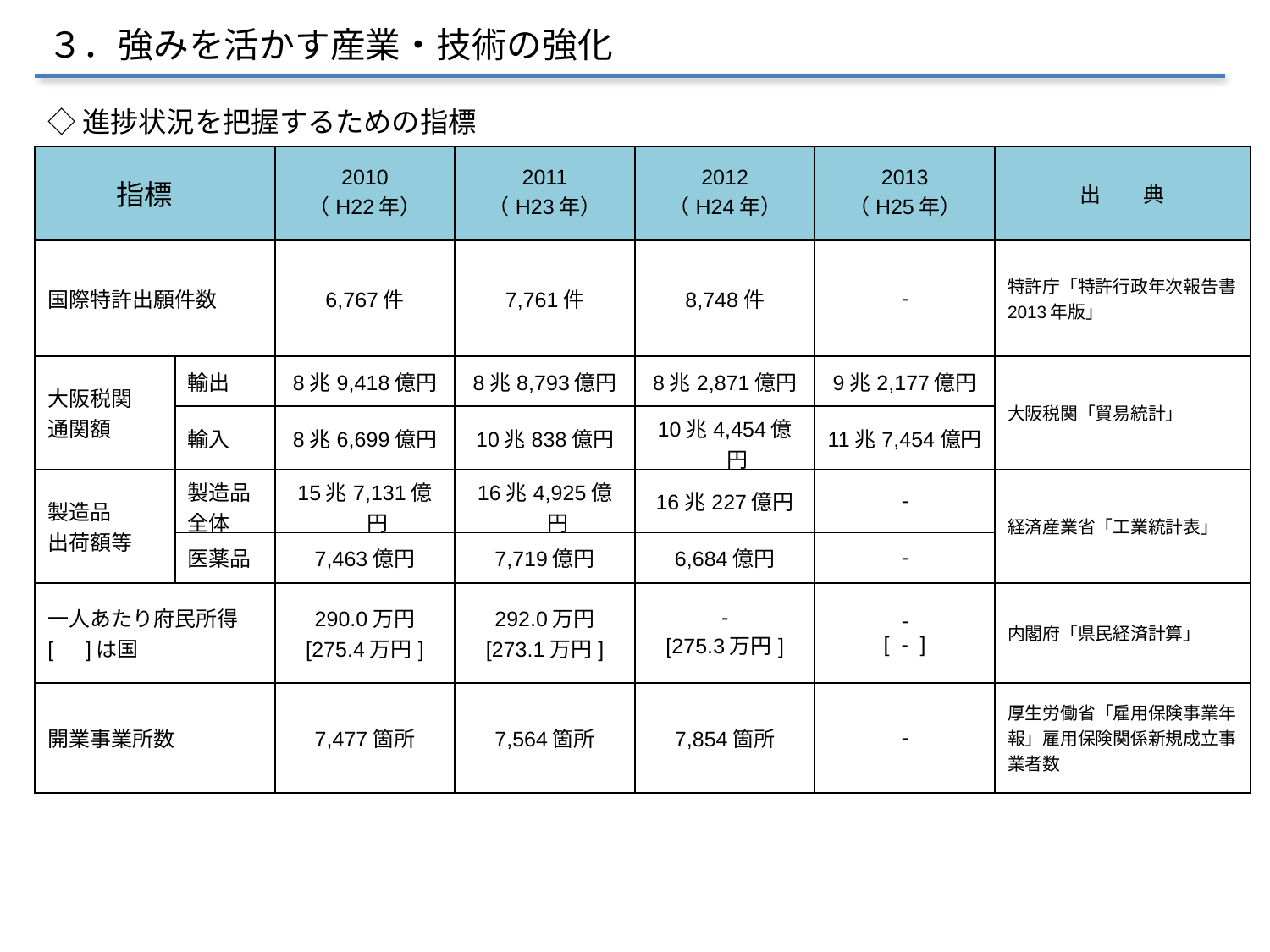

３．強みを活かす産業・技術の強化
◇進捗状況を把握するための指標
| 指標 |  | 2010 （H22年） | 2011 （H23年） | 2012 （H24年） | 2013 （H25年） | 出　　典 |
| --- | --- | --- | --- | --- | --- | --- |
| 国際特許出願件数 |  | 6,767件 | 7,761件 | 8,748件 | - | 特許庁「特許行政年次報告書2013年版」 |
| 大阪税関 通関額 | 輸出 | 8兆9,418億円 | 8兆8,793億円 | 8兆2,871億円 | 9兆2,177億円 | 大阪税関「貿易統計」 |
|  | 輸入 | 8兆6,699億円 | 10兆838億円 | 10兆4,454億円 | 11兆7,454億円 |  |
| 製造品 出荷額等 | 製造品 全体 | 15兆7,131億円 | 16兆4,925億円 | 16兆227億円 | - | 経済産業省「工業統計表」 |
|  | 医薬品 | 7,463億円 | 7,719億円 | 6,684億円 | - |  |
| 一人あたり府民所得 [　]は国 |  | 290.0万円 [275.4万円] | 292.0万円 [273.1万円] | - [275.3万円] | - [ - ] | 内閣府「県民経済計算」 |
| 開業事業所数 |  | 7,477箇所 | 7,564箇所 | 7,854箇所 | - | 厚生労働省「雇用保険事業年報」雇用保険関係新規成立事業者数 |